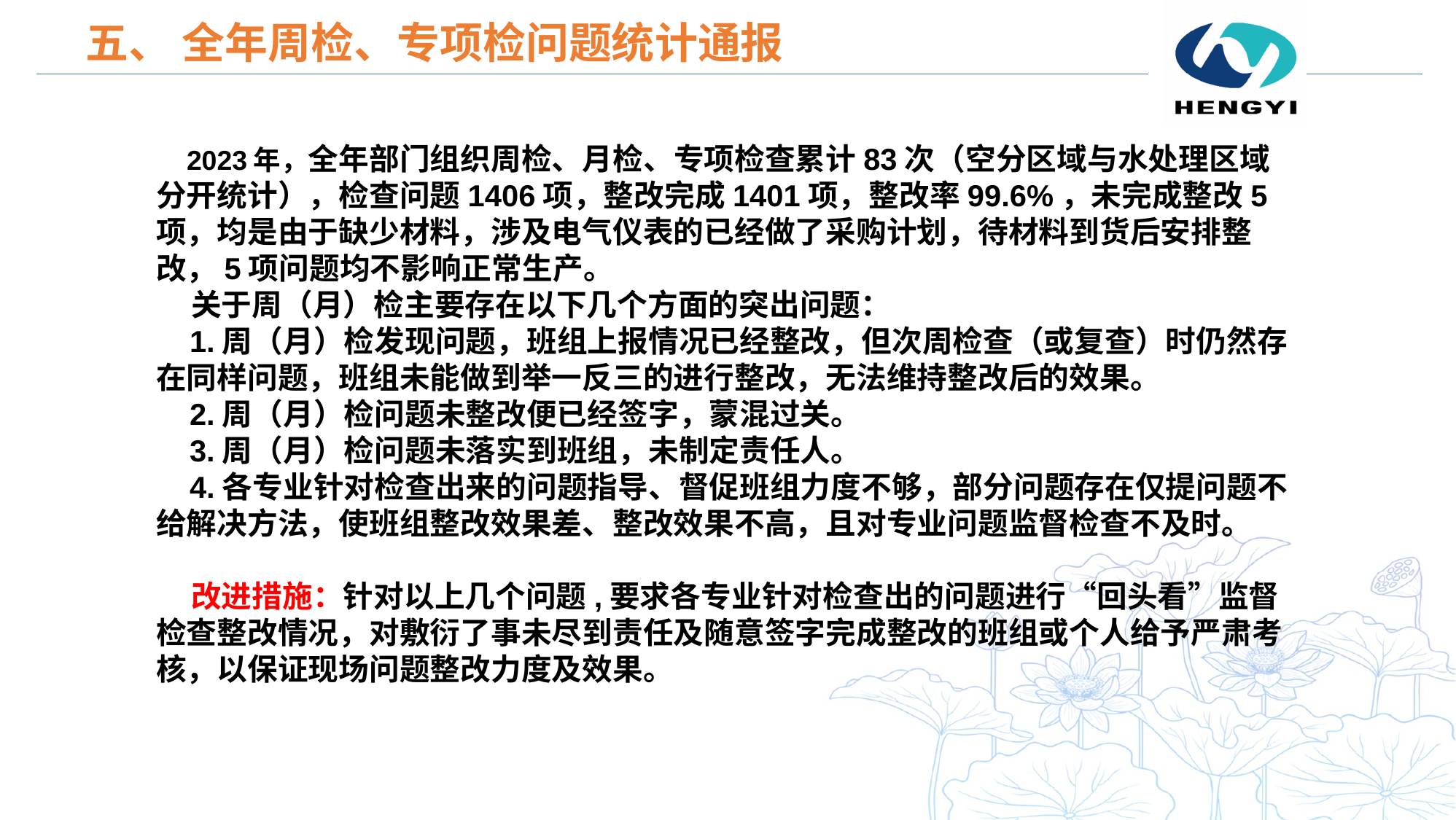

五、 全年周检、专项检问题统计通报
    2023年，全年部门组织周检、月检、专项检查累计83次（空分区域与水处理区域分开统计），检查问题1406项，整改完成1401项，整改率99.6%，未完成整改5项，均是由于缺少材料，涉及电气仪表的已经做了采购计划，待材料到货后安排整改，5项问题均不影响正常生产。
    关于周（月）检主要存在以下几个方面的突出问题：
    1.周（月）检发现问题，班组上报情况已经整改，但次周检查（或复查）时仍然存在同样问题，班组未能做到举一反三的进行整改，无法维持整改后的效果。
    2.周（月）检问题未整改便已经签字，蒙混过关。
    3.周（月）检问题未落实到班组，未制定责任人。
    4.各专业针对检查出来的问题指导、督促班组力度不够，部分问题存在仅提问题不给解决方法，使班组整改效果差、整改效果不高，且对专业问题监督检查不及时。

    改进措施：针对以上几个问题,要求各专业针对检查出的问题进行“回头看”监督检查整改情况，对敷衍了事未尽到责任及随意签字完成整改的班组或个人给予严肃考核，以保证现场问题整改力度及效果。